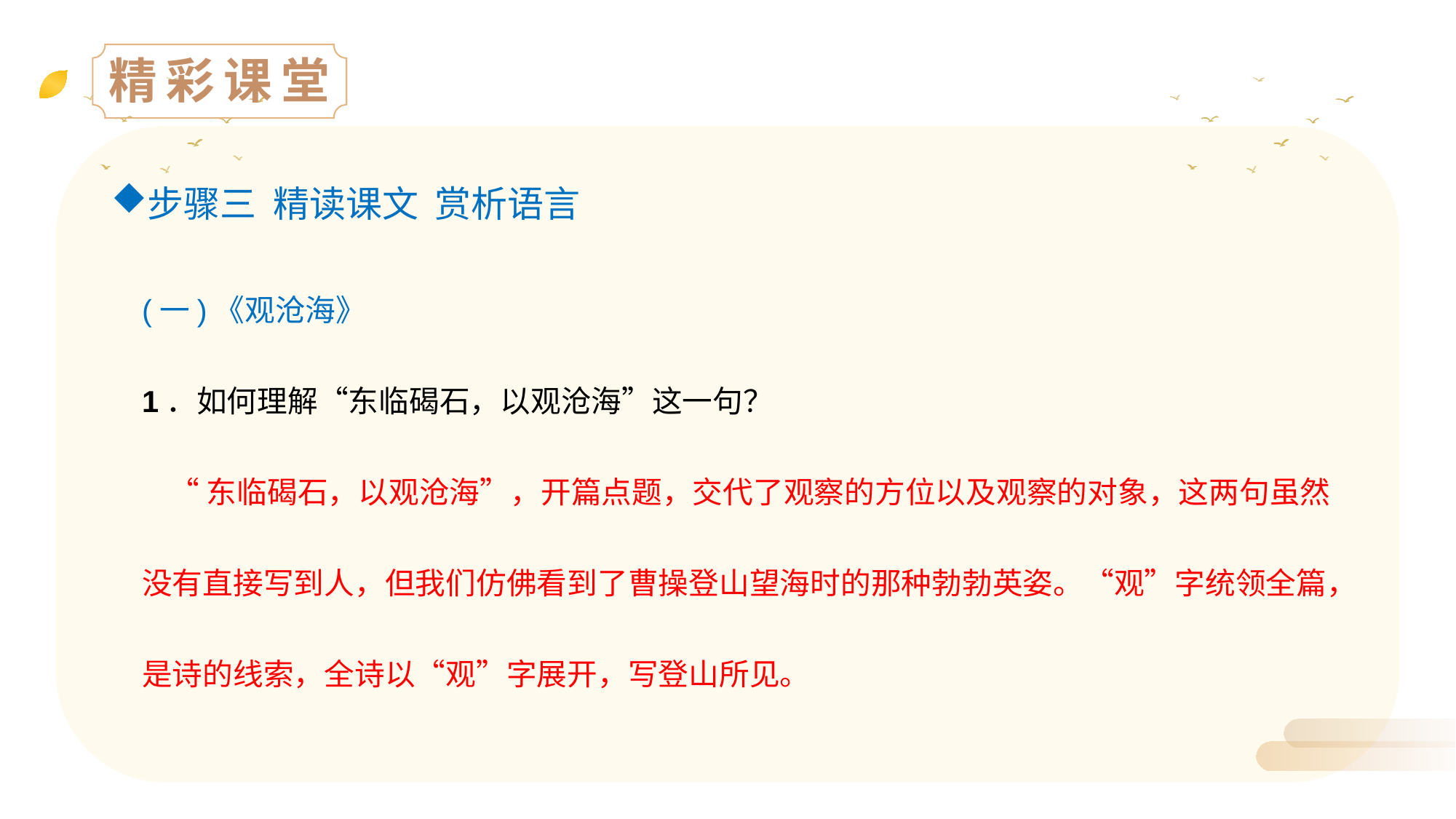

精彩课堂

步骤三  精读课文  赏析语言
(一)《观沧海》
1．如何理解“东临碣石，以观沧海”这一句？
    “东临碣石，以观沧海”，开篇点题，交代了观察的方位以及观察的对象，这两句虽然没有直接写到人，但我们仿佛看到了曹操登山望海时的那种勃勃英姿。“观”字统领全篇，是诗的线索，全诗以“观”字展开，写登山所见。